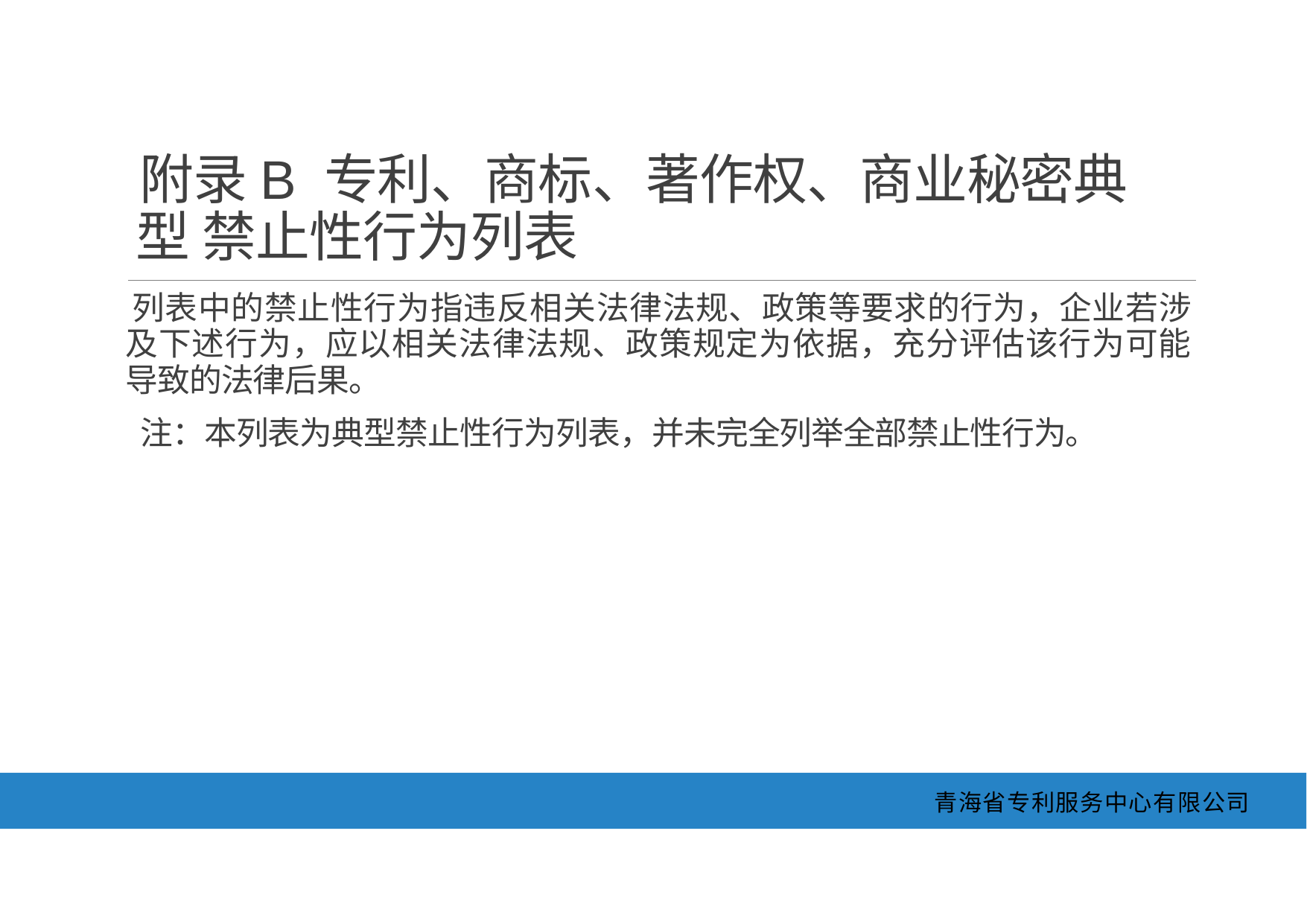

附录B 专利、商标、著作权、商业秘密典型 禁止性行为列表

列表中的禁止性行为指违反相关法律法规、政策等要求的行为，企业若涉 及下述行为，应以相关法律法规、政策规定为依据，充分评估该行为可能 导致的法律后果。

注：本列表为典型禁止性行为列表，并未完全列举全部禁止性行为。

青海省专利服务中心有限公司